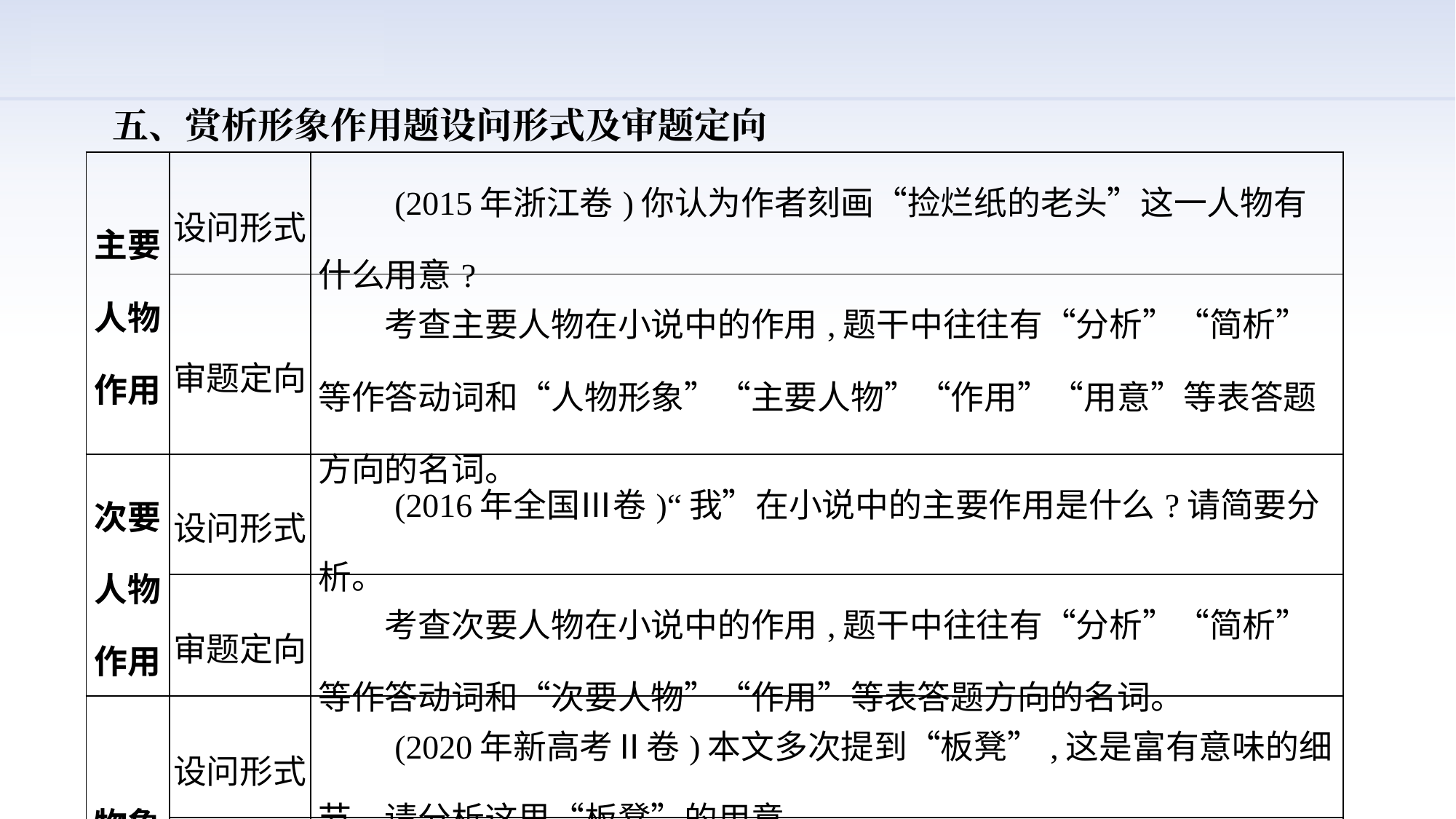

五、赏析形象作用题设问形式及审题定向
| 主要人物作用 | 设问形式 | (2015年浙江卷)你认为作者刻画“捡烂纸的老头”这一人物有什么用意? |
| --- | --- | --- |
|  | 审题定向 | 考查主要人物在小说中的作用,题干中往往有“分析”“简析”等作答动词和“人物形象”“主要人物”“作用”“用意”等表答题方向的名词。 |
| 次要人物作用 | 设问形式 | (2016年全国Ⅲ卷)“我”在小说中的主要作用是什么?请简要分析。 |
|  | 审题定向 | 考查次要人物在小说中的作用,题干中往往有“分析”“简析”等作答动词和“次要人物”“作用”等表答题方向的名词。 |
| 物象作用 | 设问形式 | (2020年新高考Ⅱ卷)本文多次提到“板凳”,这是富有意味的细节。请分析这里“板凳”的用意。 |
|  | 审题定向 | 考查物象在小说中的作用,题干中往往有“分析”“简析”等作答动词和“××物象”“作用”“好处”“意图”等表答题方向的名词。 |